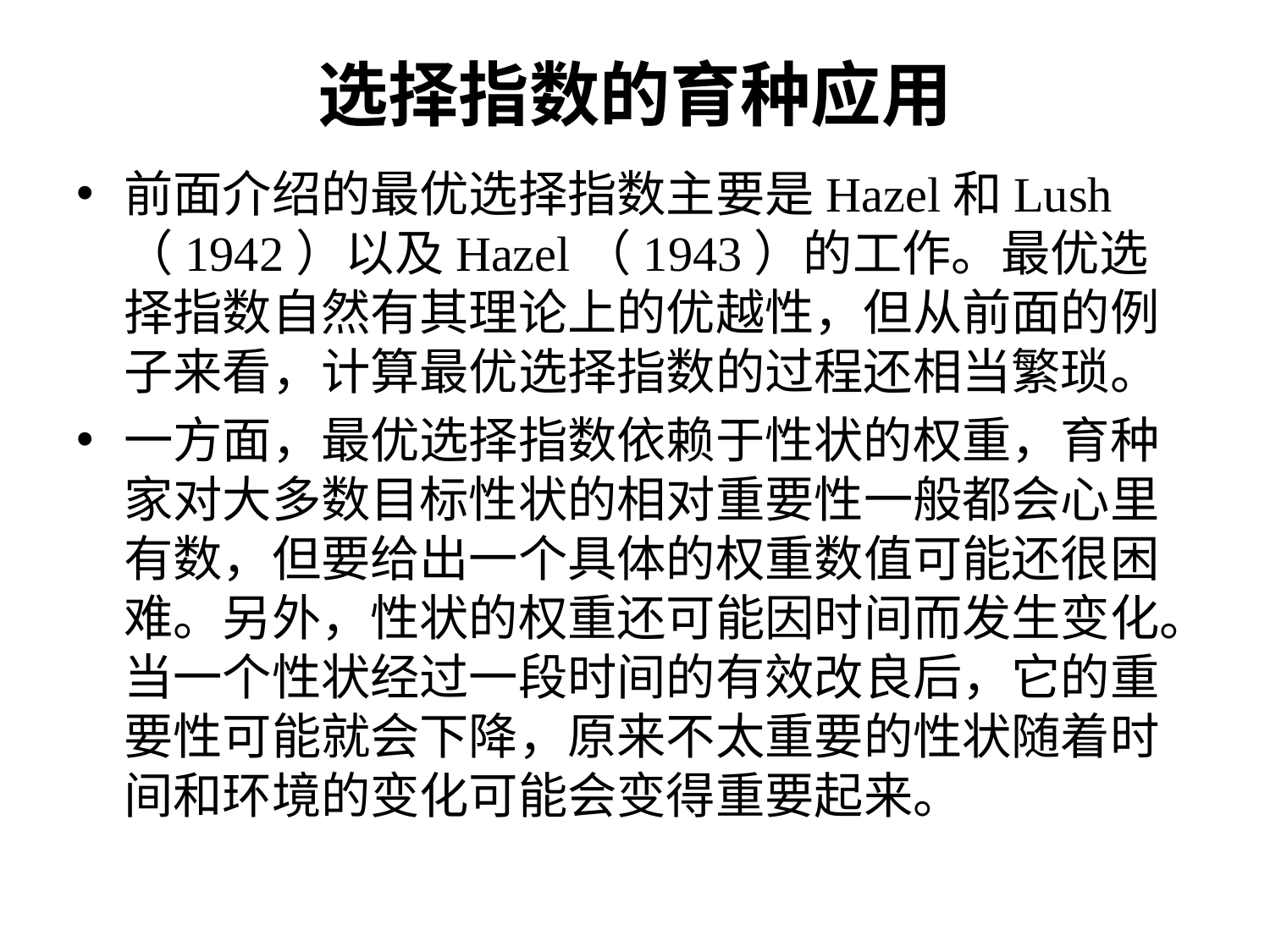

# 选择指数的育种应用
前面介绍的最优选择指数主要是Hazel和Lush（1942）以及Hazel（1943）的工作。最优选择指数自然有其理论上的优越性，但从前面的例子来看，计算最优选择指数的过程还相当繁琐。
一方面，最优选择指数依赖于性状的权重，育种家对大多数目标性状的相对重要性一般都会心里有数，但要给出一个具体的权重数值可能还很困难。另外，性状的权重还可能因时间而发生变化。当一个性状经过一段时间的有效改良后，它的重要性可能就会下降，原来不太重要的性状随着时间和环境的变化可能会变得重要起来。